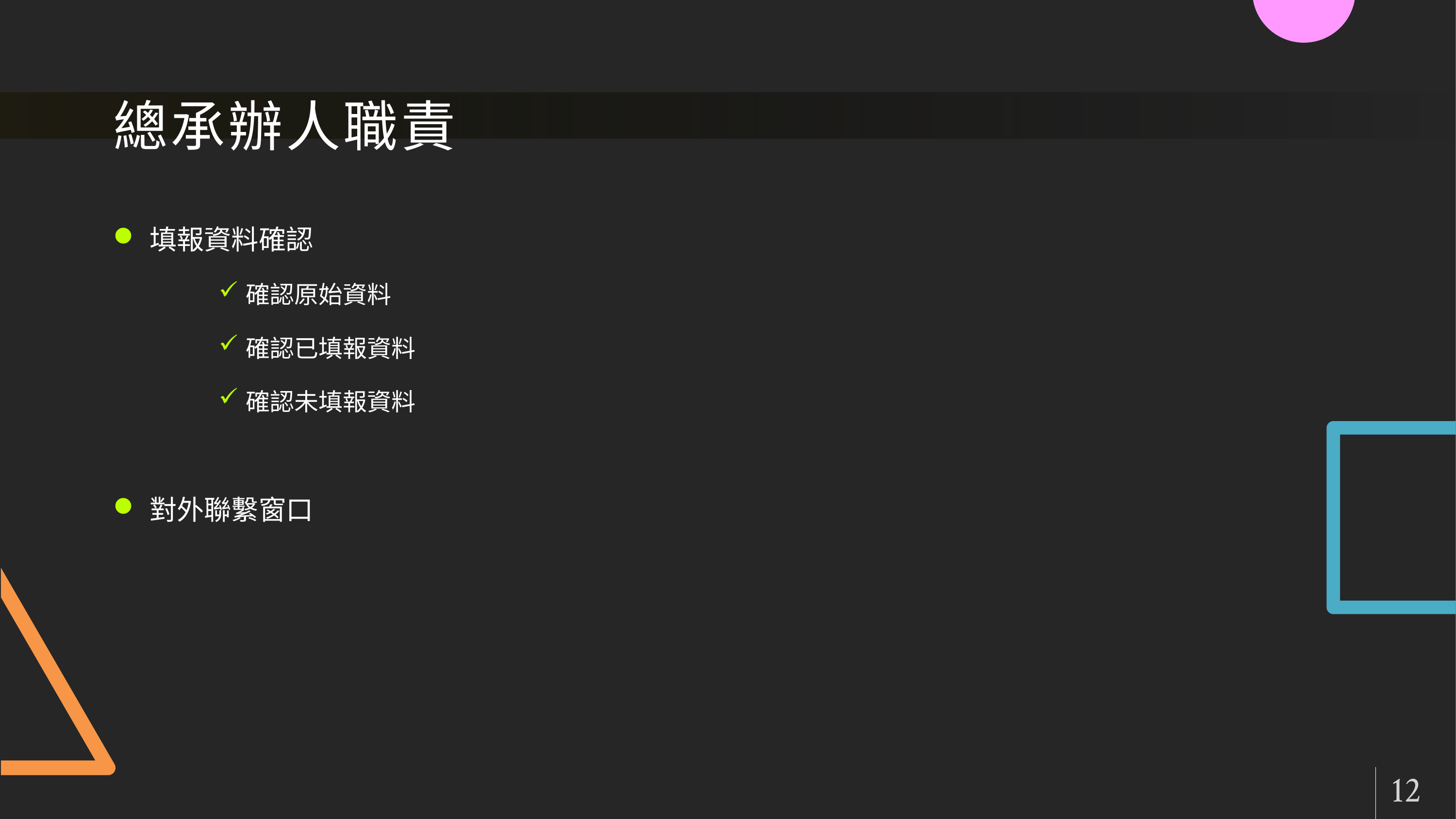

# 總承辦人職責
填報資料確認
確認原始資料
確認已填報資料
確認未填報資料

對外聯繫窗口

12